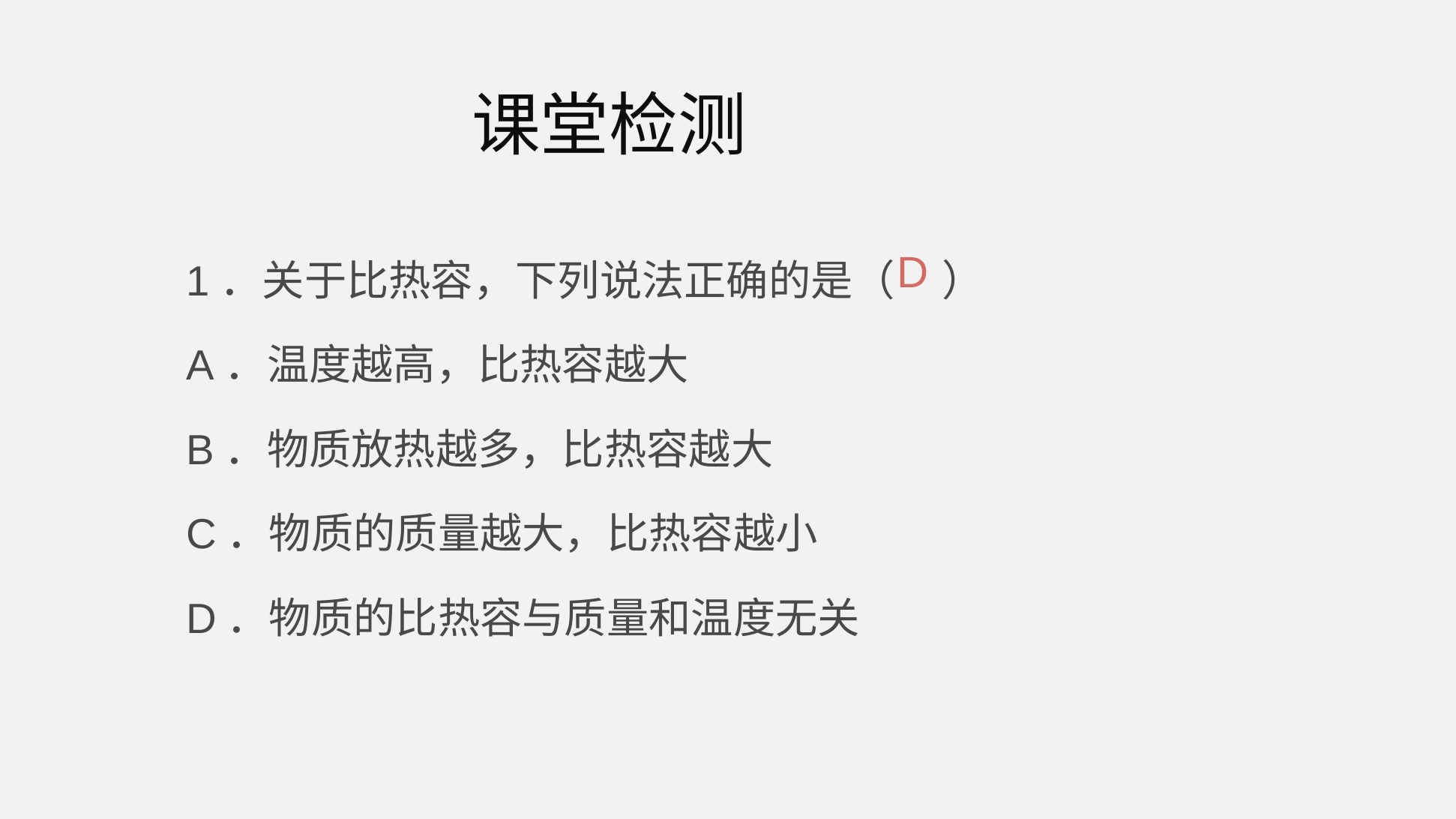

# 课堂检测

1．关于比热容，下列说法正确的是（     ）
A．温度越高，比热容越大
B．物质放热越多，比热容越大
C．物质的质量越大，比热容越小
D．物质的比热容与质量和温度无关
     D